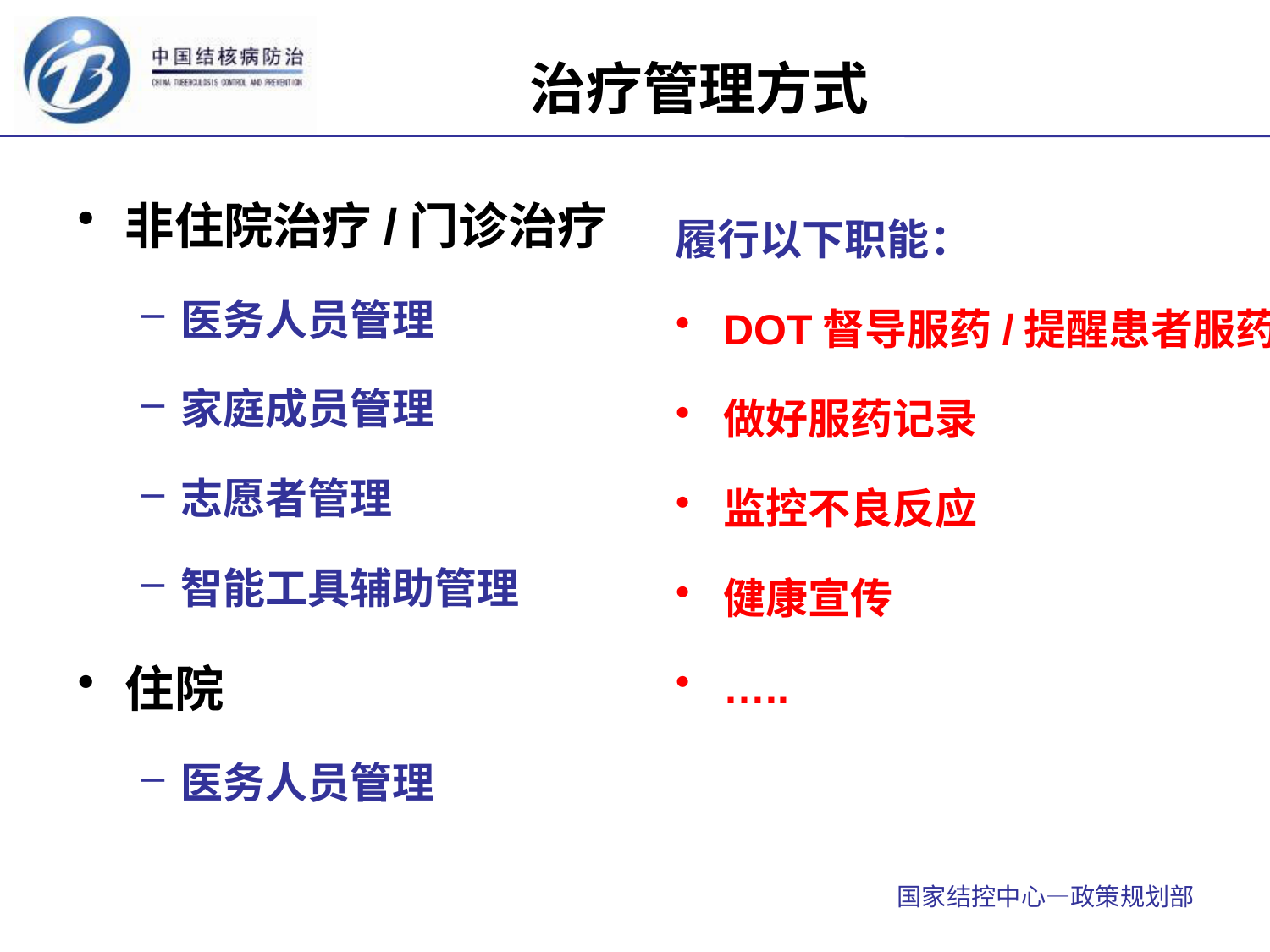

# 治疗管理方式
非住院治疗/门诊治疗
医务人员管理
家庭成员管理
志愿者管理
智能工具辅助管理
住院
医务人员管理
履行以下职能：
DOT督导服药/提醒患者服药
做好服药记录
监控不良反应
健康宣传
…..